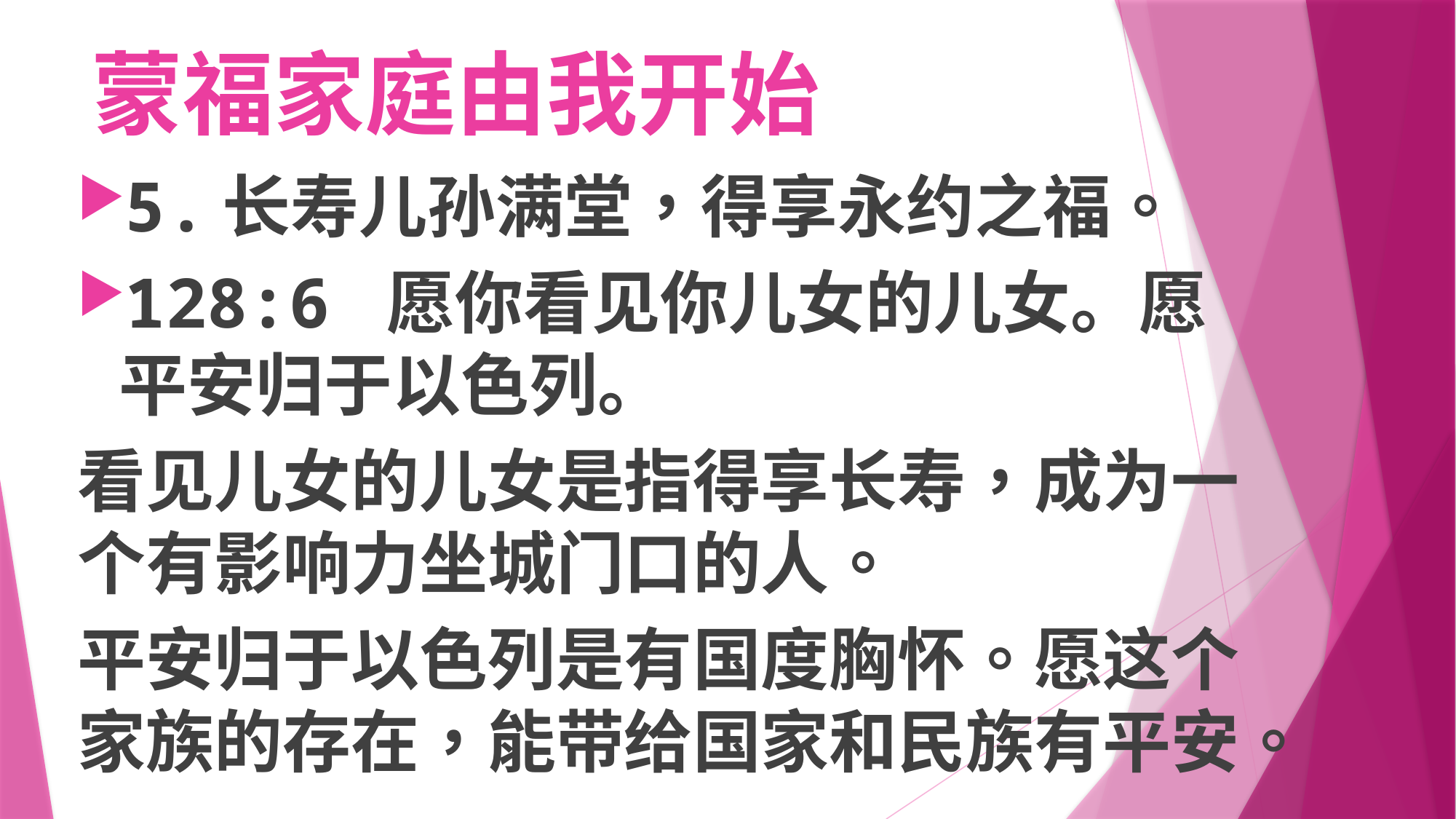

# 蒙福家庭由我开始
5.长寿儿孙满堂，得享永约之福。
128:6 愿你看见你儿女的儿女。愿平安归于以色列。
看见儿女的儿女是指得享长寿，成为一个有影响力坐城门口的人。
平安归于以色列是有国度胸怀。愿这个家族的存在，能带给国家和民族有平安。